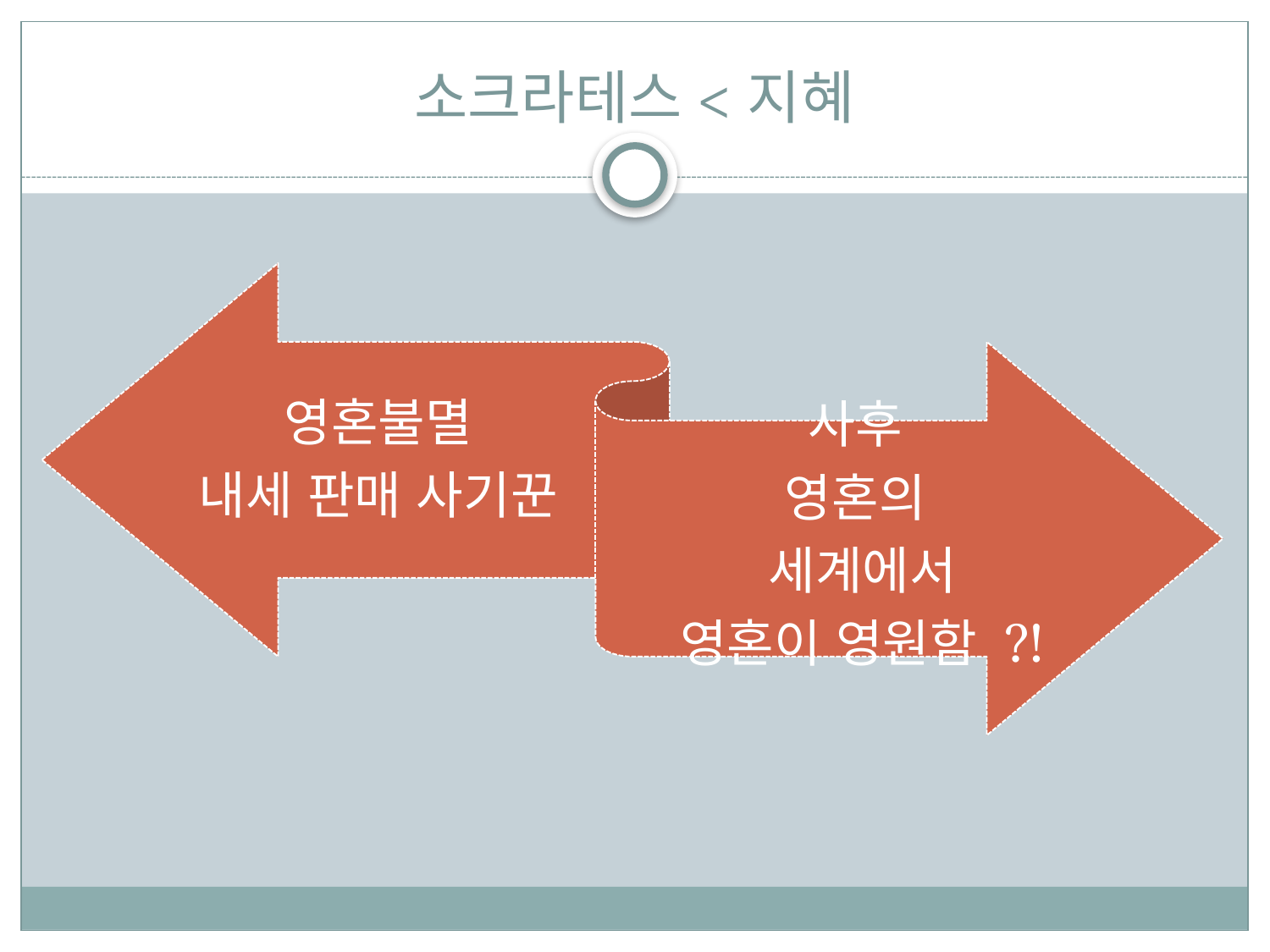

# 소크라테스<지혜
영혼불멸
내세 판매 사기꾼
사후
영혼의
세계에서
영혼이 영원함 ?!